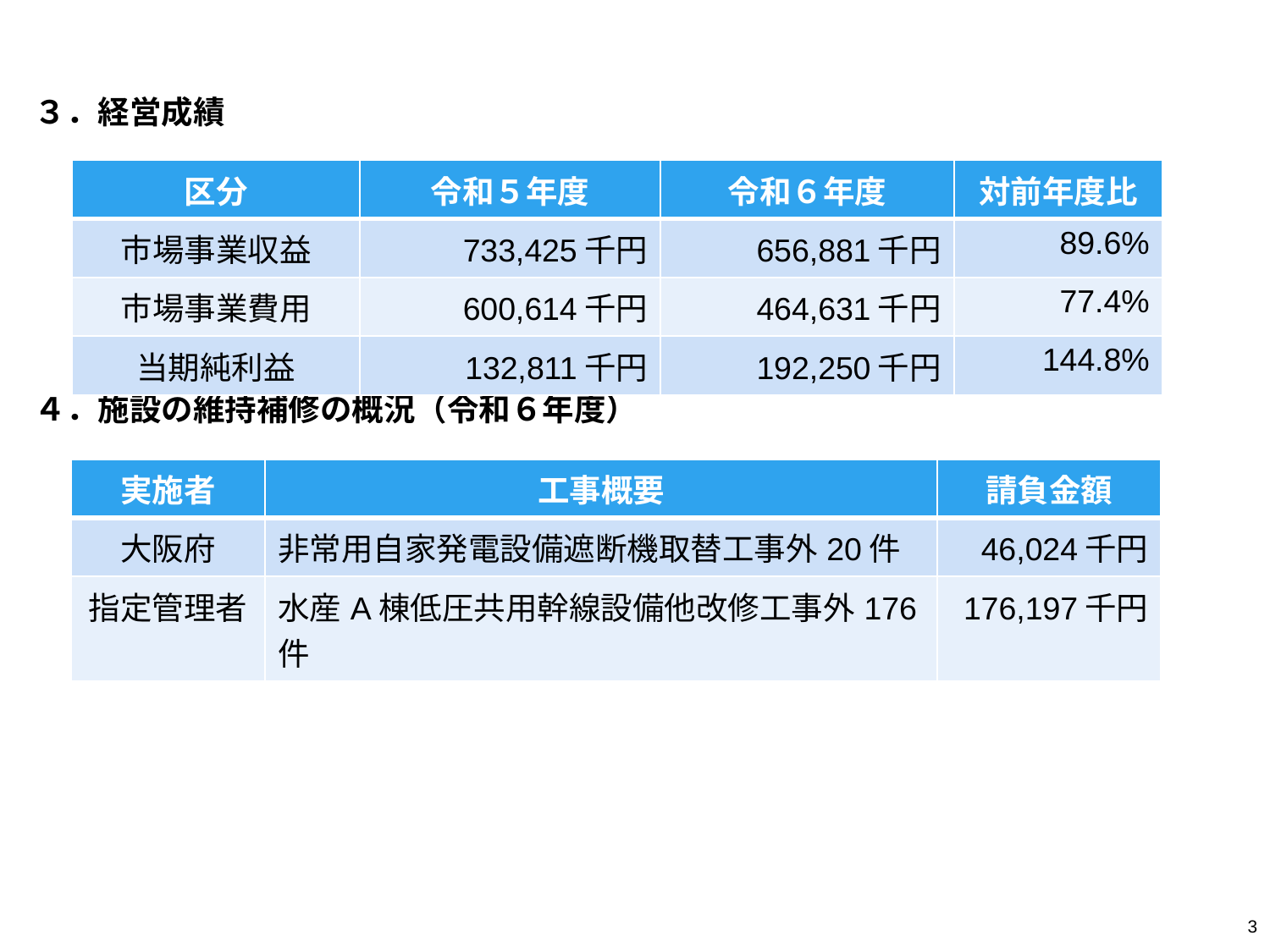

３．経営成績
| 区分 | 令和５年度 | 令和６年度 | 対前年度比 |
| --- | --- | --- | --- |
| 市場事業収益 | 733,425千円 | 656,881千円 | 89.6% |
| 市場事業費用 | 600,614千円 | 464,631千円 | 77.4% |
| 当期純利益 | 132,811千円 | 192,250千円 | 144.8% |
４．施設の維持補修の概況（令和６年度）
| 実施者 | 工事概要 | 請負金額 |
| --- | --- | --- |
| 大阪府 | 非常用自家発電設備遮断機取替工事外20件 | 46,024千円 |
| 指定管理者 | 水産A棟低圧共用幹線設備他改修工事外176件 | 176,197千円 |
3